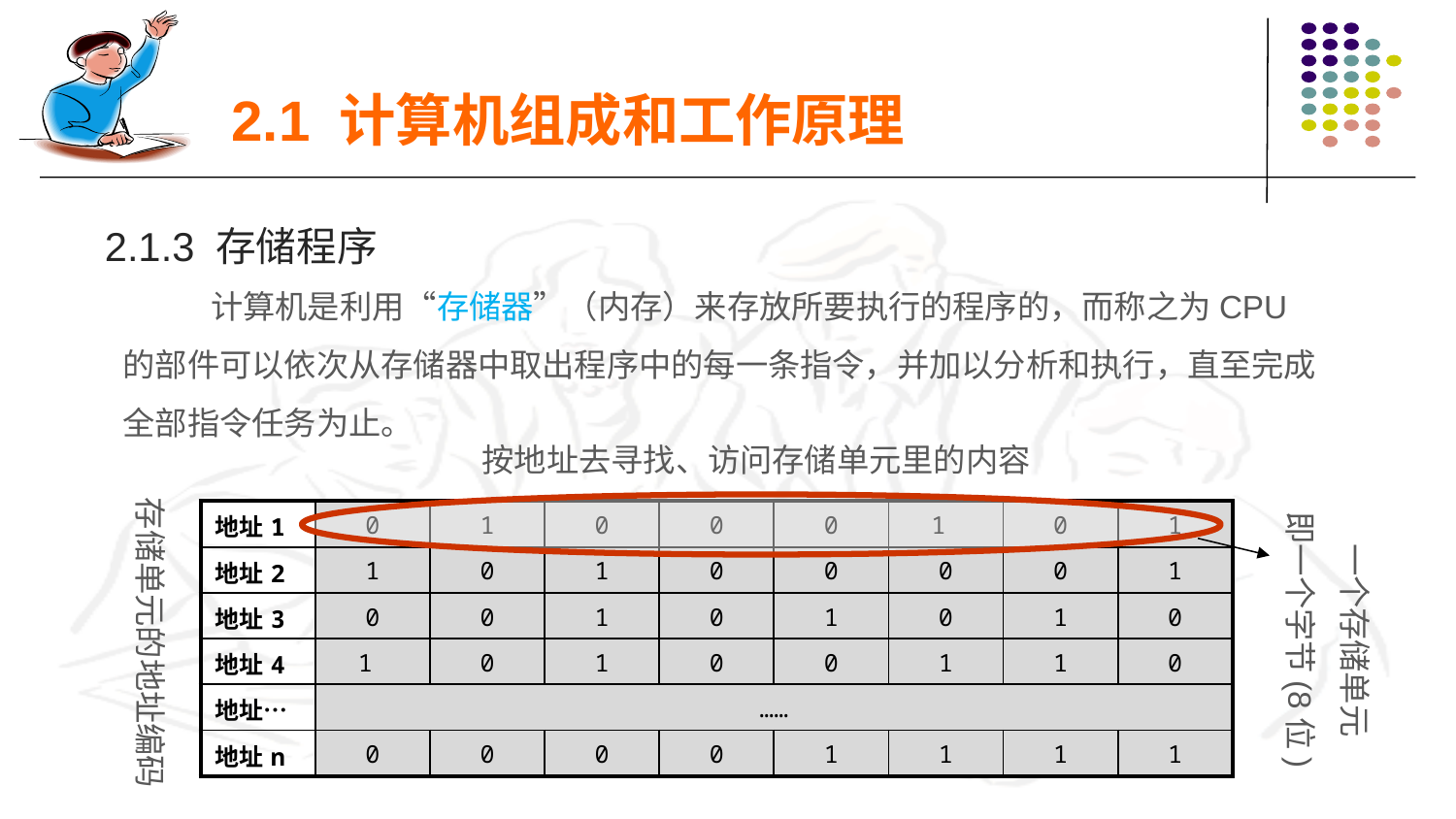

2.1 计算机组成和工作原理
2.1.3 存储程序
 计算机是利用“存储器”（内存）来存放所要执行的程序的，而称之为CPU的部件可以依次从存储器中取出程序中的每一条指令，并加以分析和执行，直至完成全部指令任务为止。

按地址去寻找、访问存储单元里的内容
存储单元的地址编码
一个存储单元
即一个字节(8位)

| 地址1 | 0 | 1 | 0 | 0 | 0 | 1 | 0 | 1 |
| --- | --- | --- | --- | --- | --- | --- | --- | --- |
| 地址2 | 1 | 0 | 1 | 0 | 0 | 0 | 0 | 1 |
| 地址3 | 0 | 0 | 1 | 0 | 1 | 0 | 1 | 0 |
| 地址4 | 1 | 0 | 1 | 0 | 0 | 1 | 1 | 0 |
| 地址… | …… |  |  |  |  |  |  |  |
| 地址n | 0 | 0 | 0 | 0 | 1 | 1 | 1 | 1 |